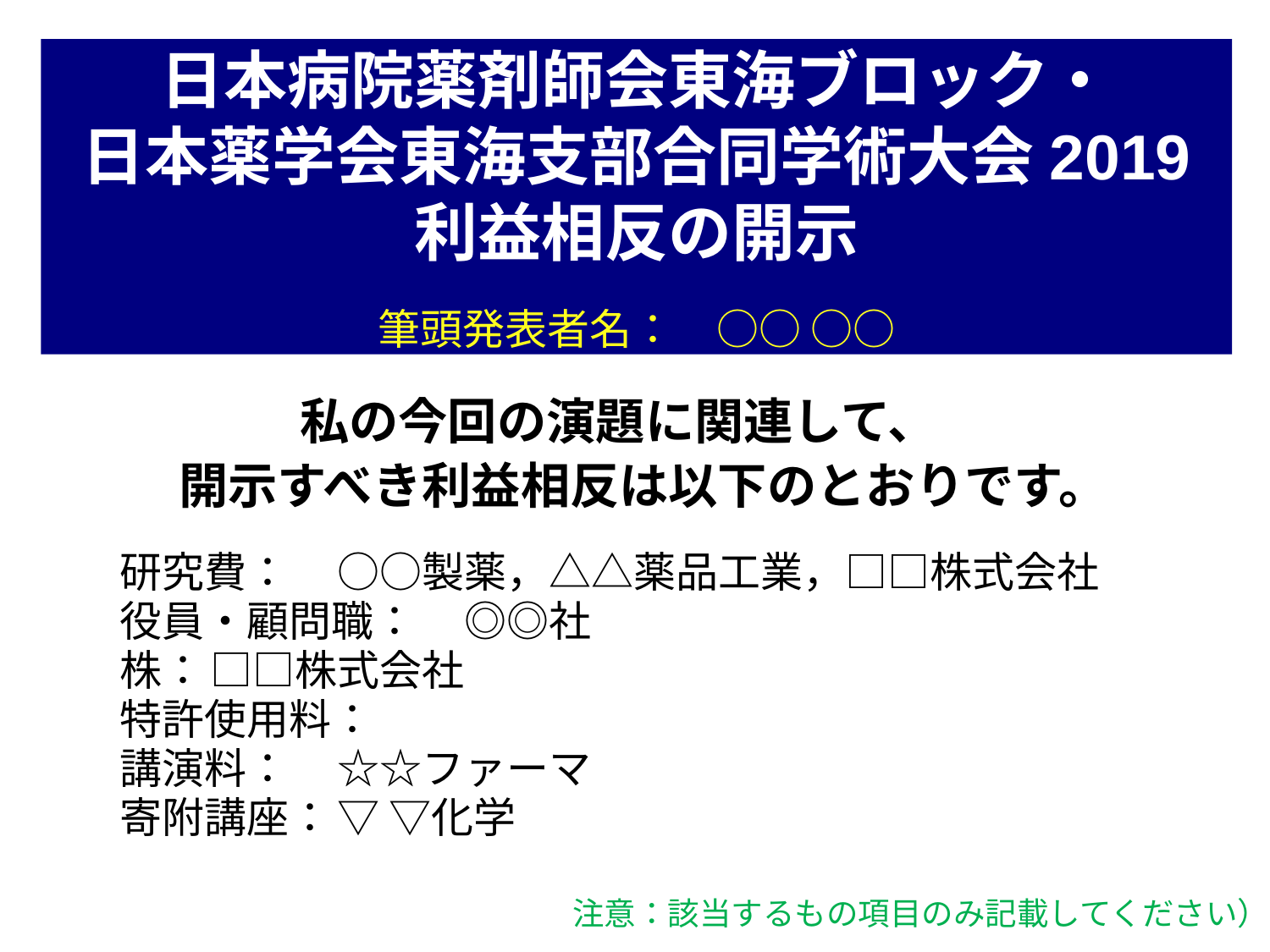

日本病院薬剤師会東海ブロック・
日本薬学会東海支部合同学術大会2019
利益相反の開示
　
筆頭発表者名：　○○ ○○
私の今回の演題に関連して、
開示すべき利益相反は以下のとおりです。
　　研究費：	○○製薬，△△薬品工業，□□株式会社
　　役員・顧問職：	◎◎社
　　株：	□□株式会社
　　特許使用料：
　　講演料： 	☆☆ファーマ
　　寄附講座：	▽ ▽化学
注意：該当するもの項目のみ記載してください）